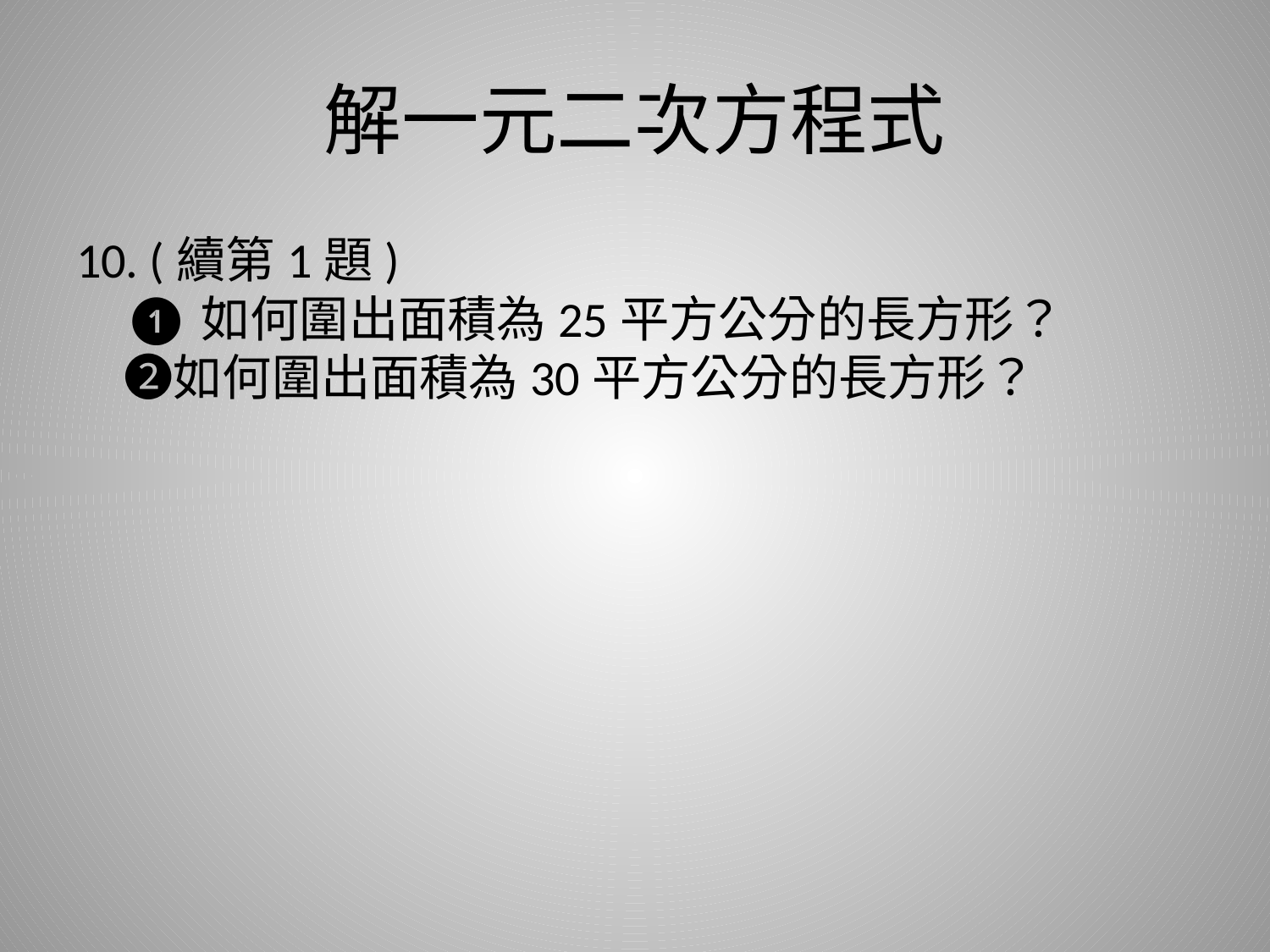

# 解一元二次方程式
10. (續第1題)
❶如何圍出面積為25平方公分的長方形？
❷如何圍出面積為30平方公分的長方形？